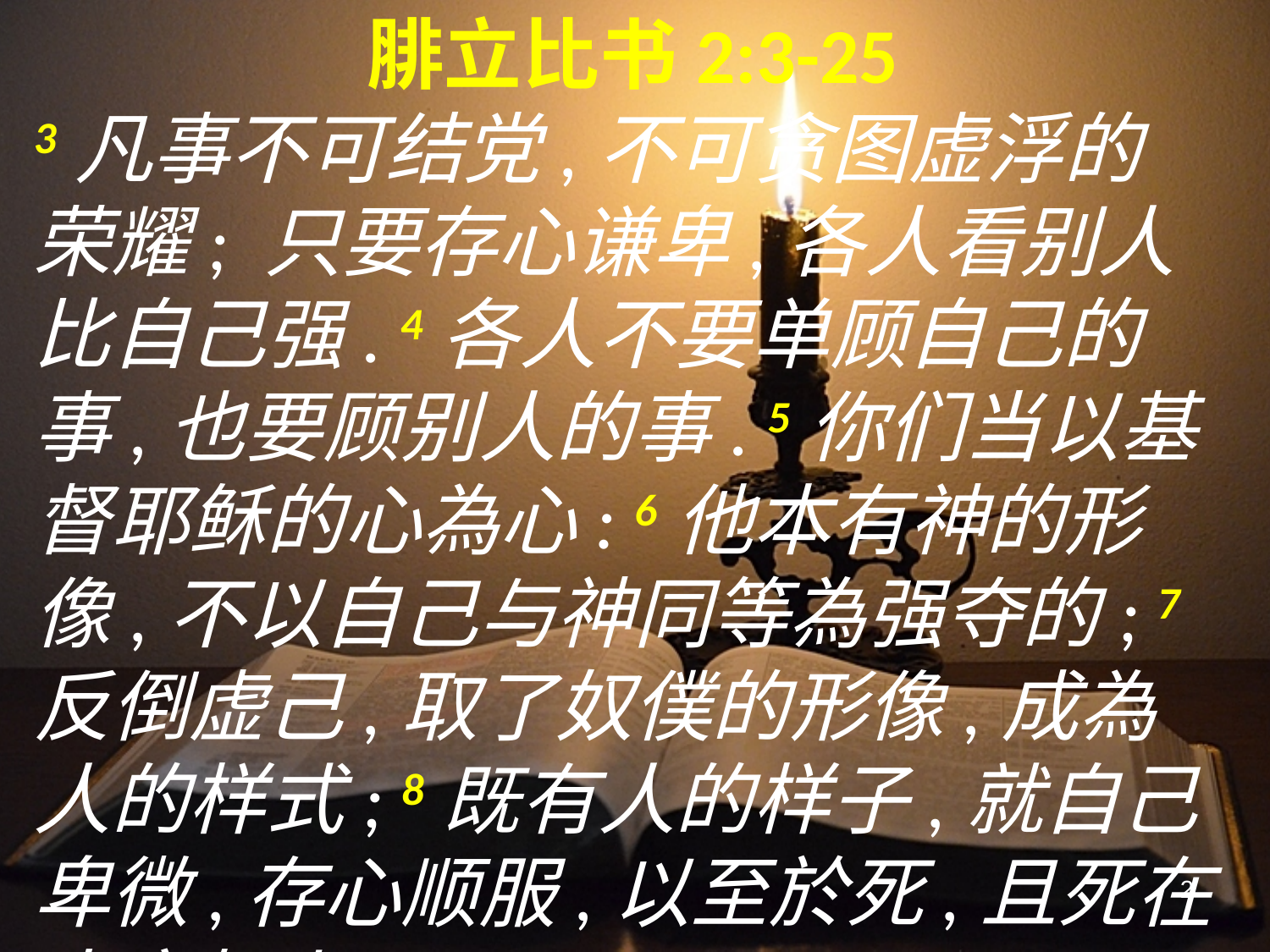

腓立比书2:3-25
3凡事不可结党,不可贪图虚浮的荣耀; 只要存心谦卑,各人看别人比自己强. 4各人不要单顾自己的事,也要顾别人的事. 5你们当以基督耶稣的心為心: 6他本有神的形像,不以自己与神同等為强夺的; 7反倒虚己,取了奴僕的形像,成為人的样式; 8既有人的样子,就自己卑微,存心顺服,以至於死,且死在十字架上.
2